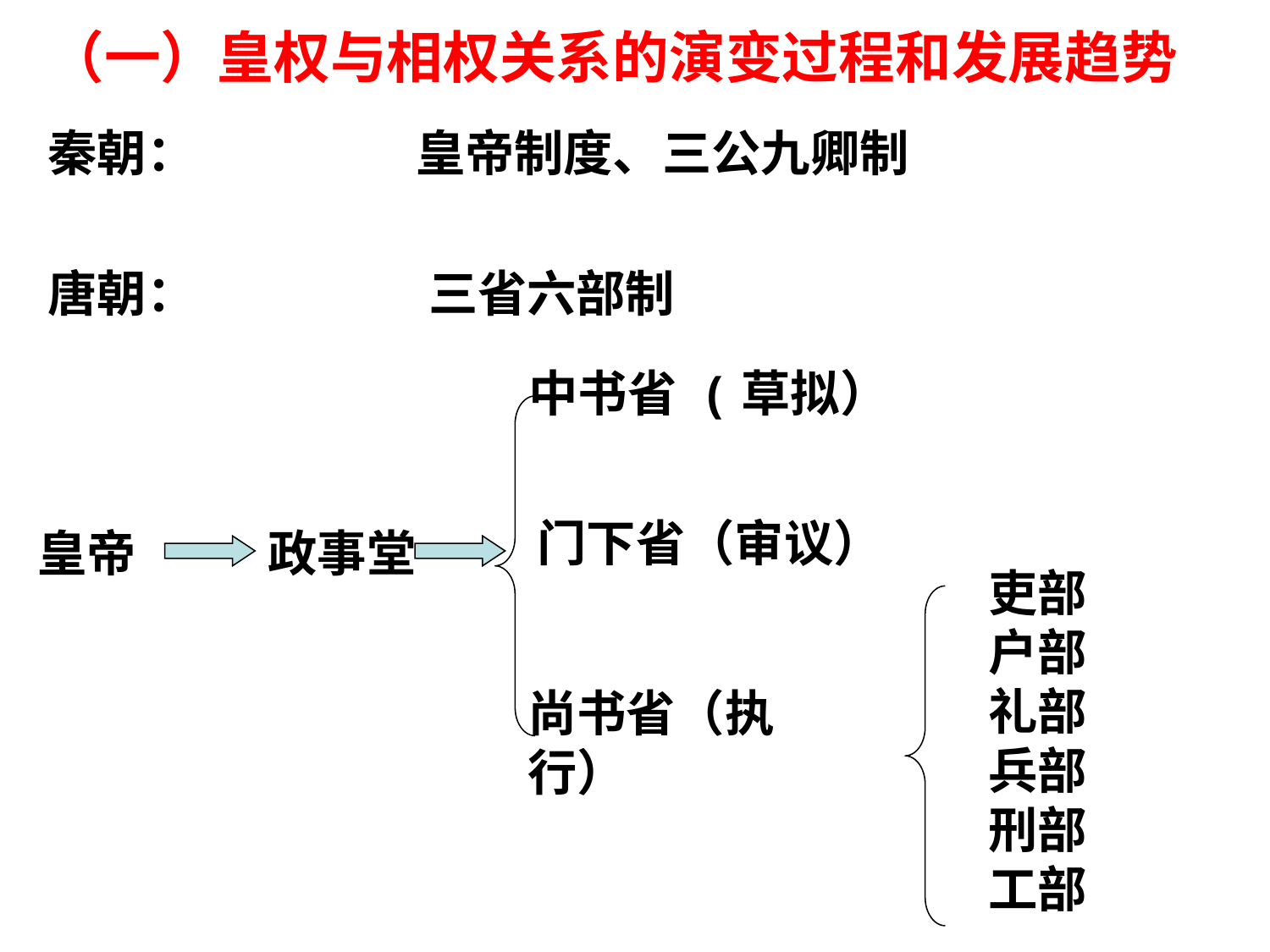

（一）皇权与相权关系的演变过程和发展趋势
秦朝：
皇帝制度、三公九卿制
唐朝：
三省六部制
中书省 (草拟）

门下省（审议）
皇帝
政事堂

吏部
户部
礼部
兵部
刑部
工部

尚书省（执行）